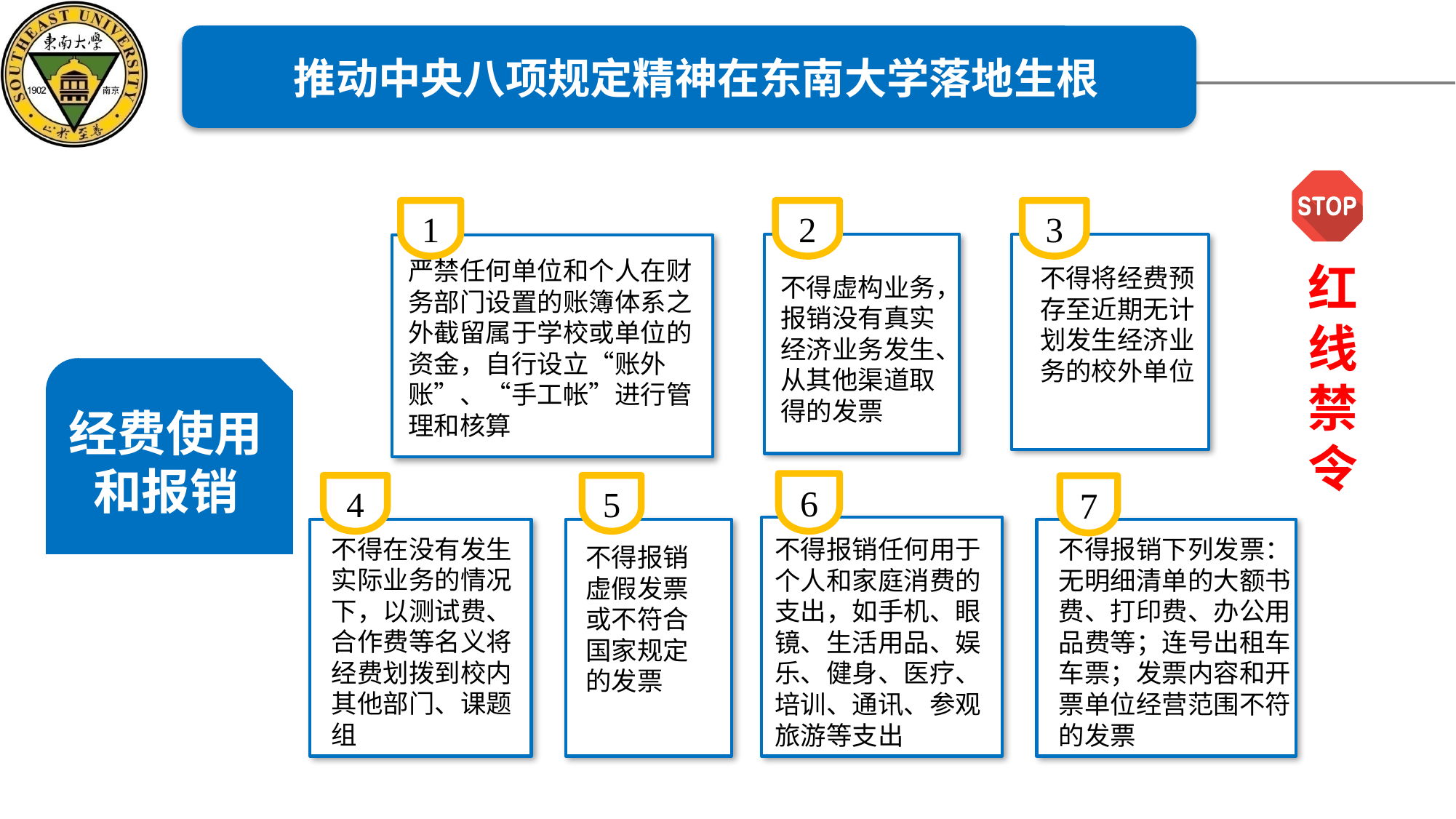

推动中央八项规定精神在东南大学落地生根

1
2
3

严禁任何单位和个人在财务部门设置的账簿体系之外截留属于学校或单位的资金，自行设立“账外账”、“手工帐”进行管理和核算
红线禁令
不得将经费预存至近期无计划发生经济业务的校外单位
不得虚构业务，报销没有真实经济业务发生、从其他渠道取得的发票
经费使用
和报销
6
4
5
7

不得在没有发生实际业务的情况下，以测试费、合作费等名义将经费划拨到校内其他部门、课题组
不得报销任何用于个人和家庭消费的支出，如手机、眼镜、生活用品、娱乐、健身、医疗、培训、通讯、参观旅游等支出
不得报销下列发票：无明细清单的大额书费、打印费、办公用品费等；连号出租车车票；发票内容和开票单位经营范围不符的发票
不得报销虚假发票或不符合国家规定的发票